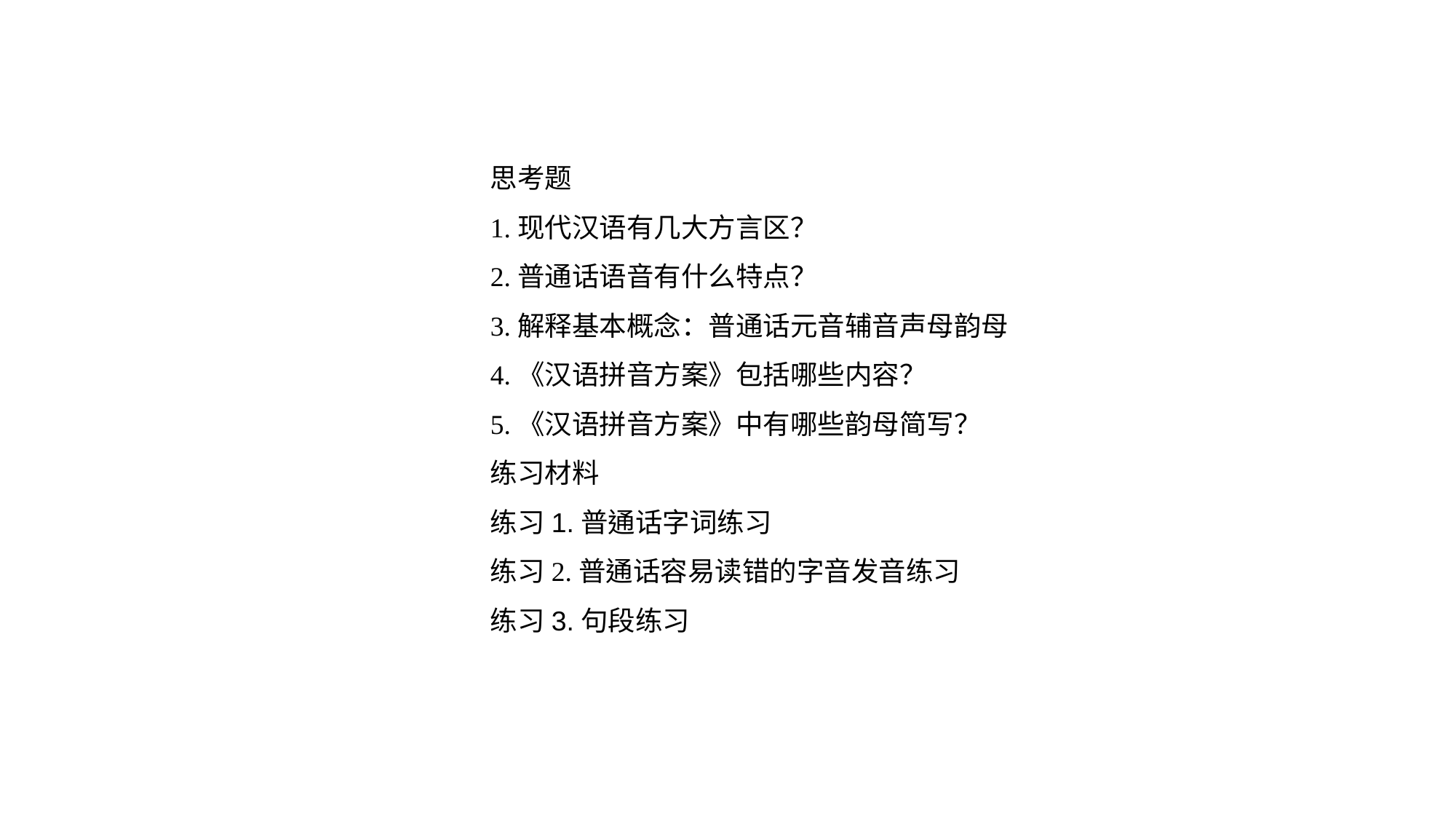

思考题
1.现代汉语有几大方言区？
2.普通话语音有什么特点？
3.解释基本概念：普通话元音辅音声母韵母
4.《汉语拼音方案》包括哪些内容？
5.《汉语拼音方案》中有哪些韵母简写？
练习材料
练习1.普通话字词练习
练习2.普通话容易读错的字音发音练习
练习3.句段练习